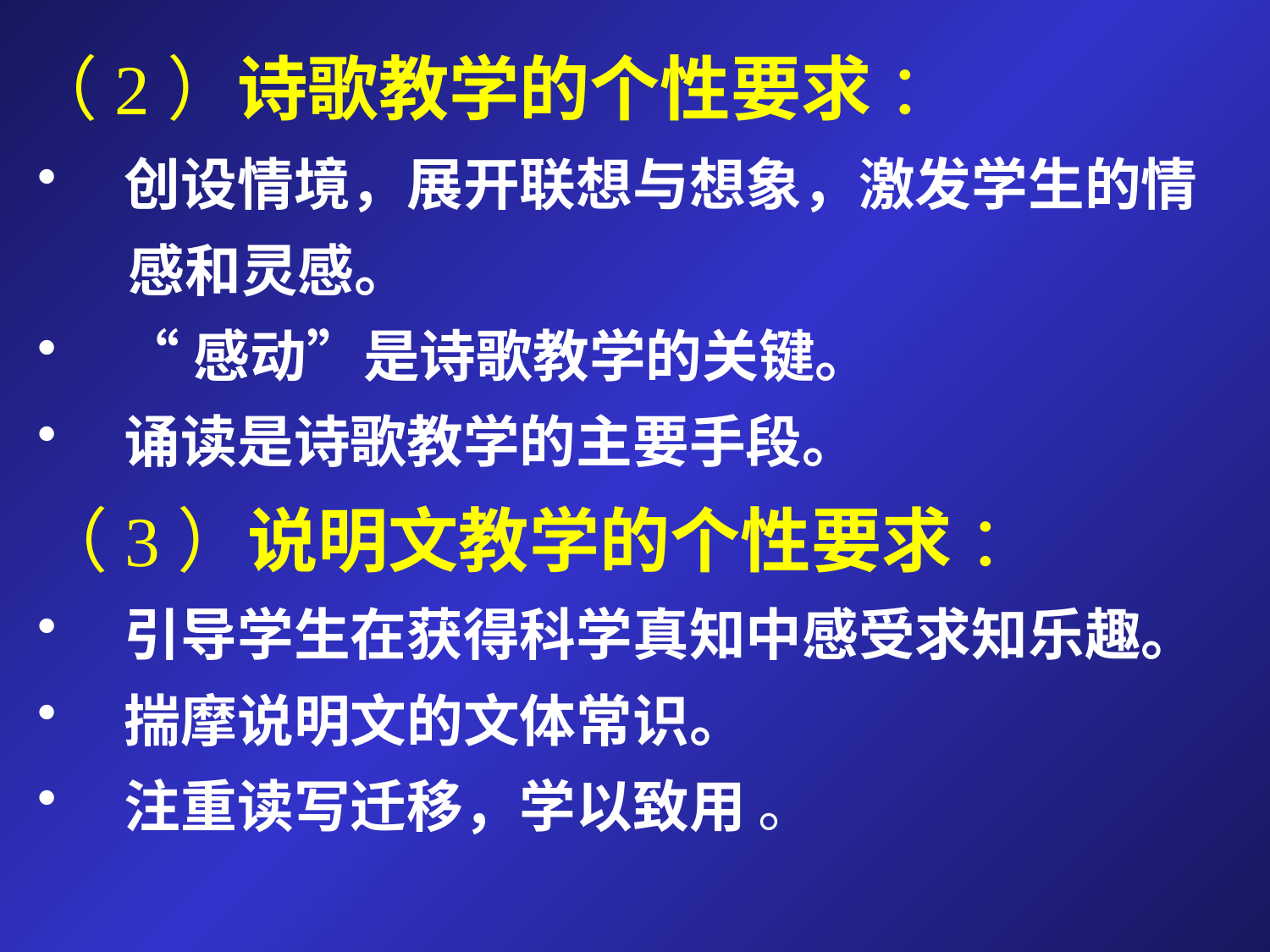

# （2）诗歌教学的个性要求 ：
  创设情境，展开联想与想象，激发学生的情
      感和灵感。
   “感动”是诗歌教学的关键。
  诵读是诗歌教学的主要手段。
（3）说明文教学的个性要求 ：
  引导学生在获得科学真知中感受求知乐趣。
  揣摩说明文的文体常识。
  注重读写迁移，学以致用 。